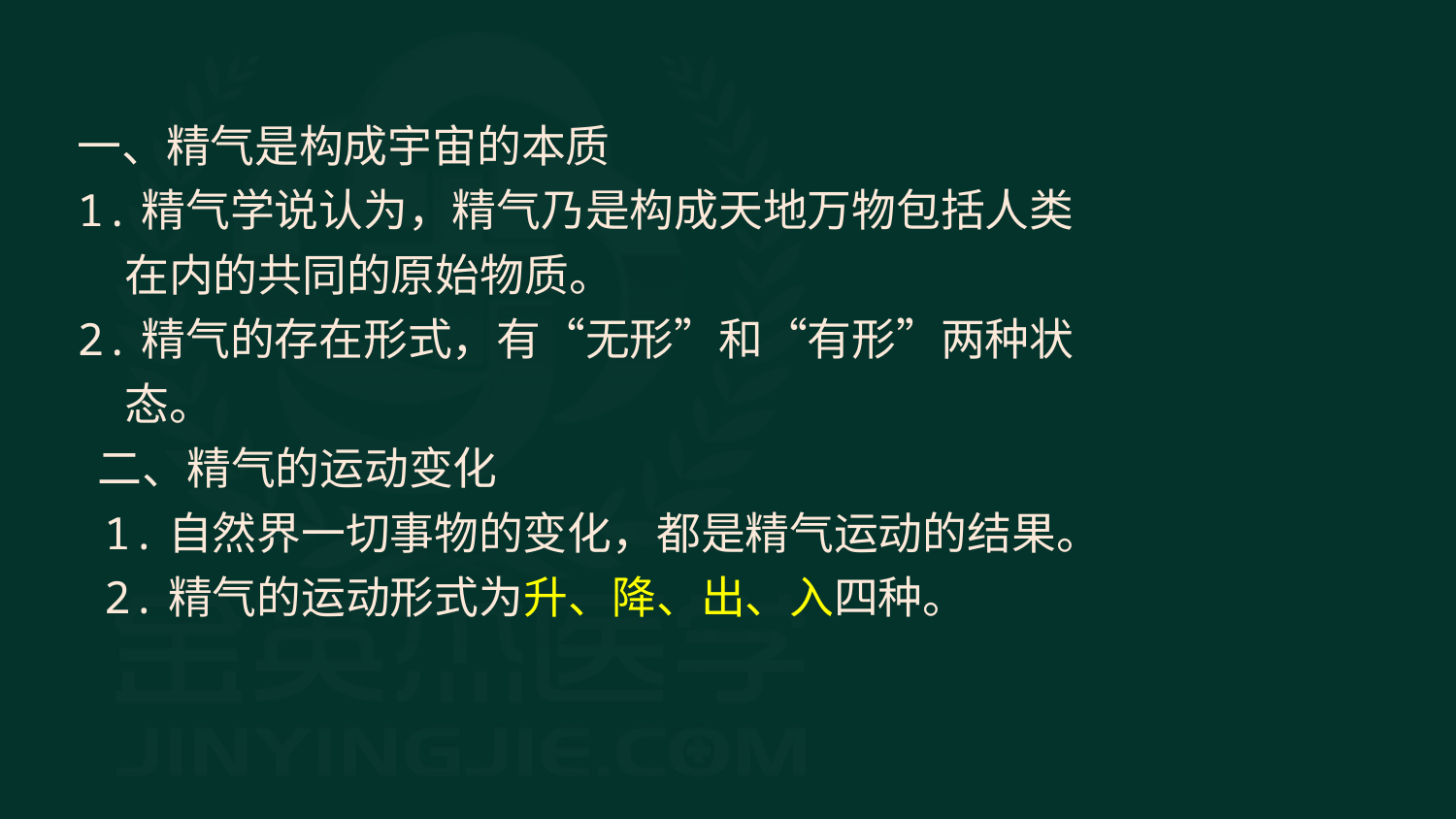

一、精气是构成宇宙的本质
1.精气学说认为，精气乃是构成天地万物包括人类在内的共同的原始物质。
2.精气的存在形式，有“无形”和“有形”两种状态。
 二、精气的运动变化
 1.自然界一切事物的变化，都是精气运动的结果。
 2.精气的运动形式为升、降、出、入四种。